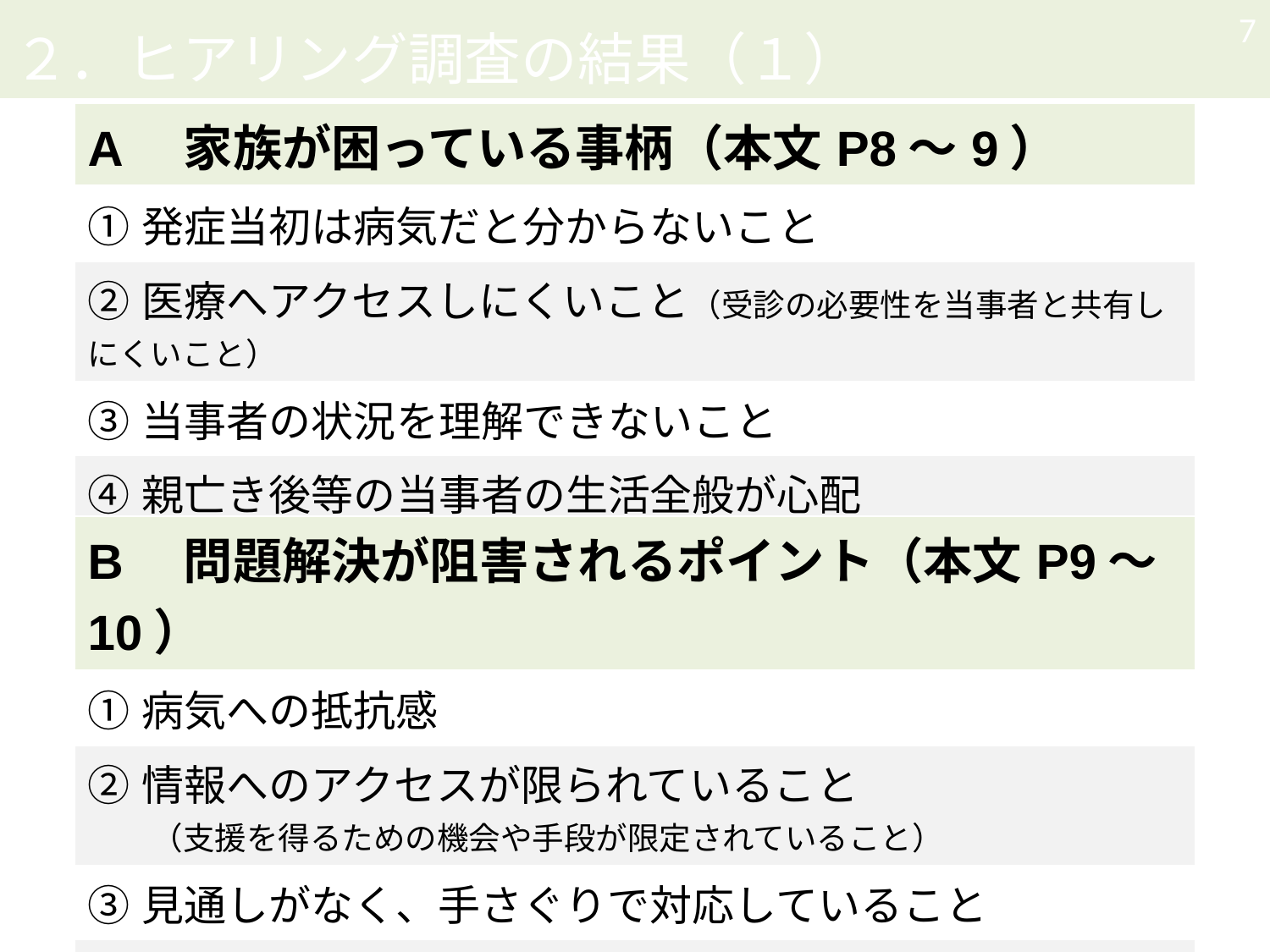

7
# ２．ヒアリング調査の結果（１）

| A　家族が困っている事柄（本文P8～9） |
| --- |
| ①発症当初は病気だと分からないこと |
| ②医療へアクセスしにくいこと（受診の必要性を当事者と共有しにくいこと） |
| ③当事者の状況を理解できないこと |
| ④親亡き後等の当事者の生活全般が心配 |
| ⑤他の兄弟姉妹への対応（対応が不十分になること） |
| B　問題解決が阻害されるポイント（本文P9～10） |
| --- |
| ①病気への抵抗感 |
| ②情報へのアクセスが限られていること 　　（支援を得るための機会や手段が限定されていること） |
| ③見通しがなく、手さぐりで対応していること |
| ④家族だけで問題に対応していること |
| ⑤対応に精一杯で余裕がないこと |